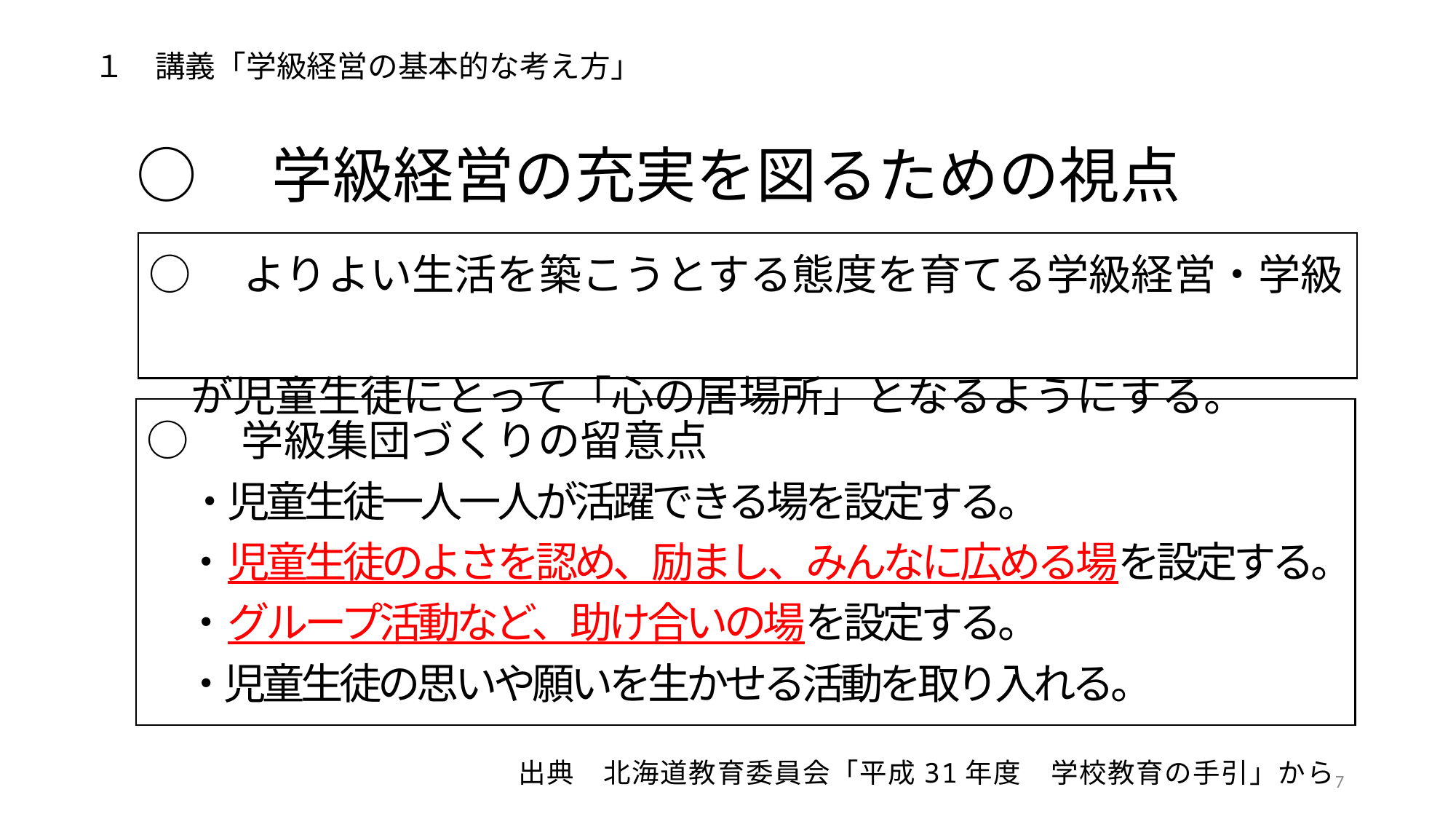

１　講義「学級経営の基本的な考え方」
○　学級経営の充実を図るための視点

○　よりよい生活を築こうとする態度を育てる学級経営・学級
　が児童生徒にとって「心の居場所」となるようにする。
○　学級集団づくりの留意点
　・児童生徒一人一人が活躍できる場を設定する。
　・児童生徒のよさを認め、励まし、みんなに広める場を設定する。
　・グループ活動など、助け合いの場を設定する。
　・児童生徒の思いや願いを生かせる活動を取り入れる。
出典　北海道教育委員会「平成31年度　学校教育の手引」から
7